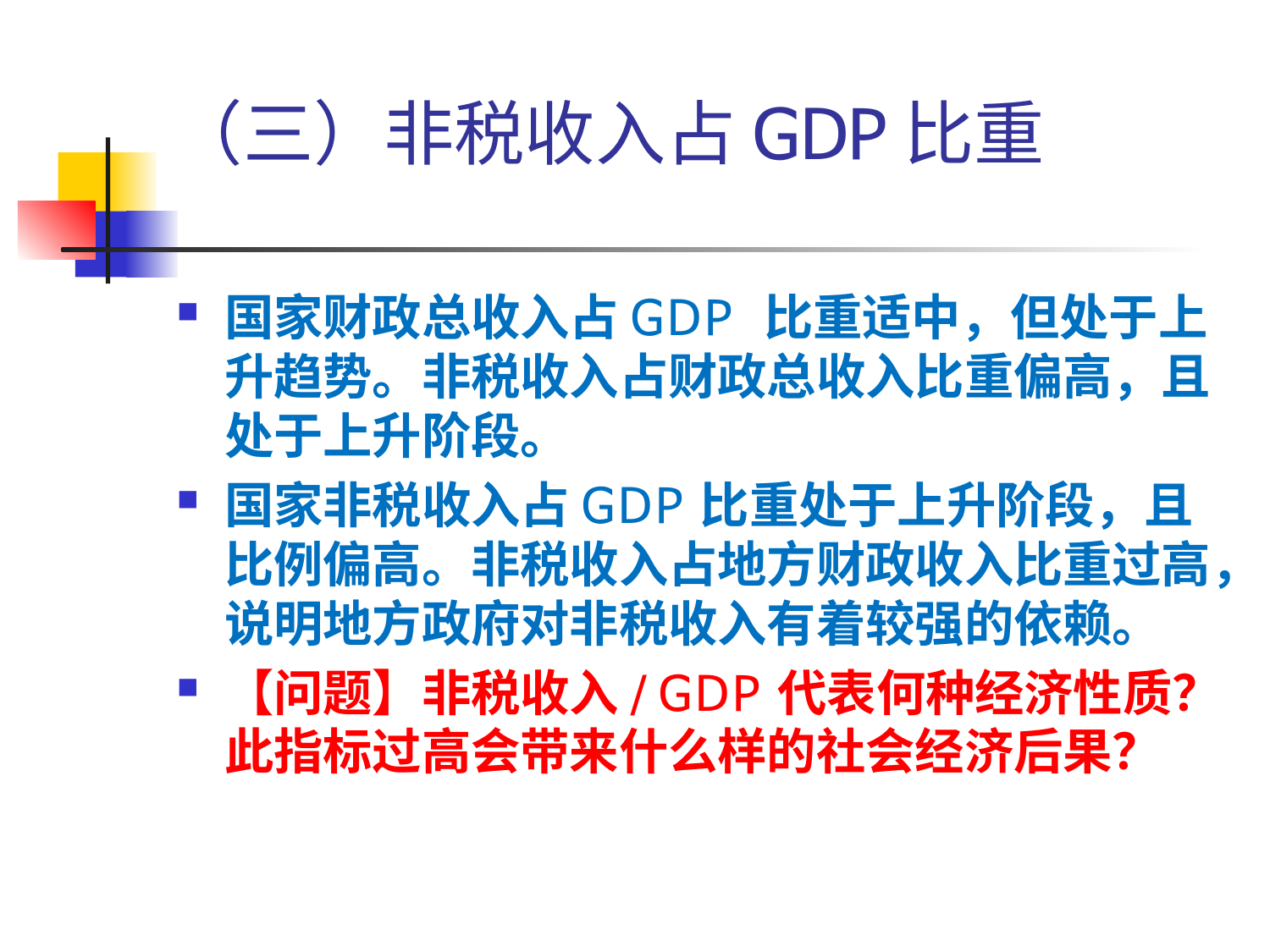

（三）非税收入占GDP比重
国家财政总收入占GDP 比重适中，但处于上升趋势。非税收入占财政总收入比重偏高，且处于上升阶段。
国家非税收入占GDP比重处于上升阶段，且比例偏高。非税收入占地方财政收入比重过高，说明地方政府对非税收入有着较强的依赖。
【问题】非税收入/GDP代表何种经济性质？此指标过高会带来什么样的社会经济后果？